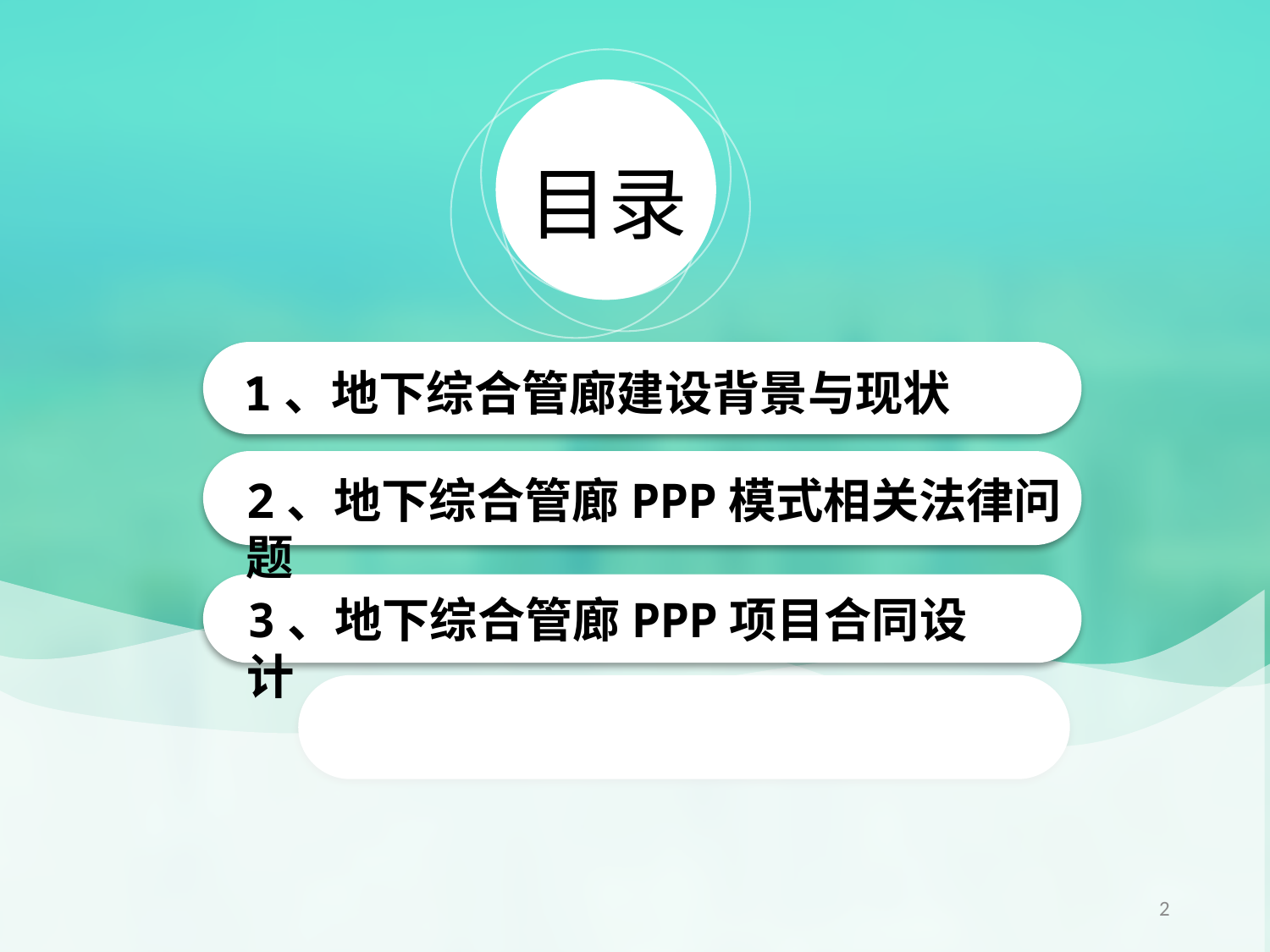

目录

1、地下综合管廊建设背景与现状

2、地下综合管廊PPP模式相关法律问题

3、地下综合管廊PPP项目合同设计

2